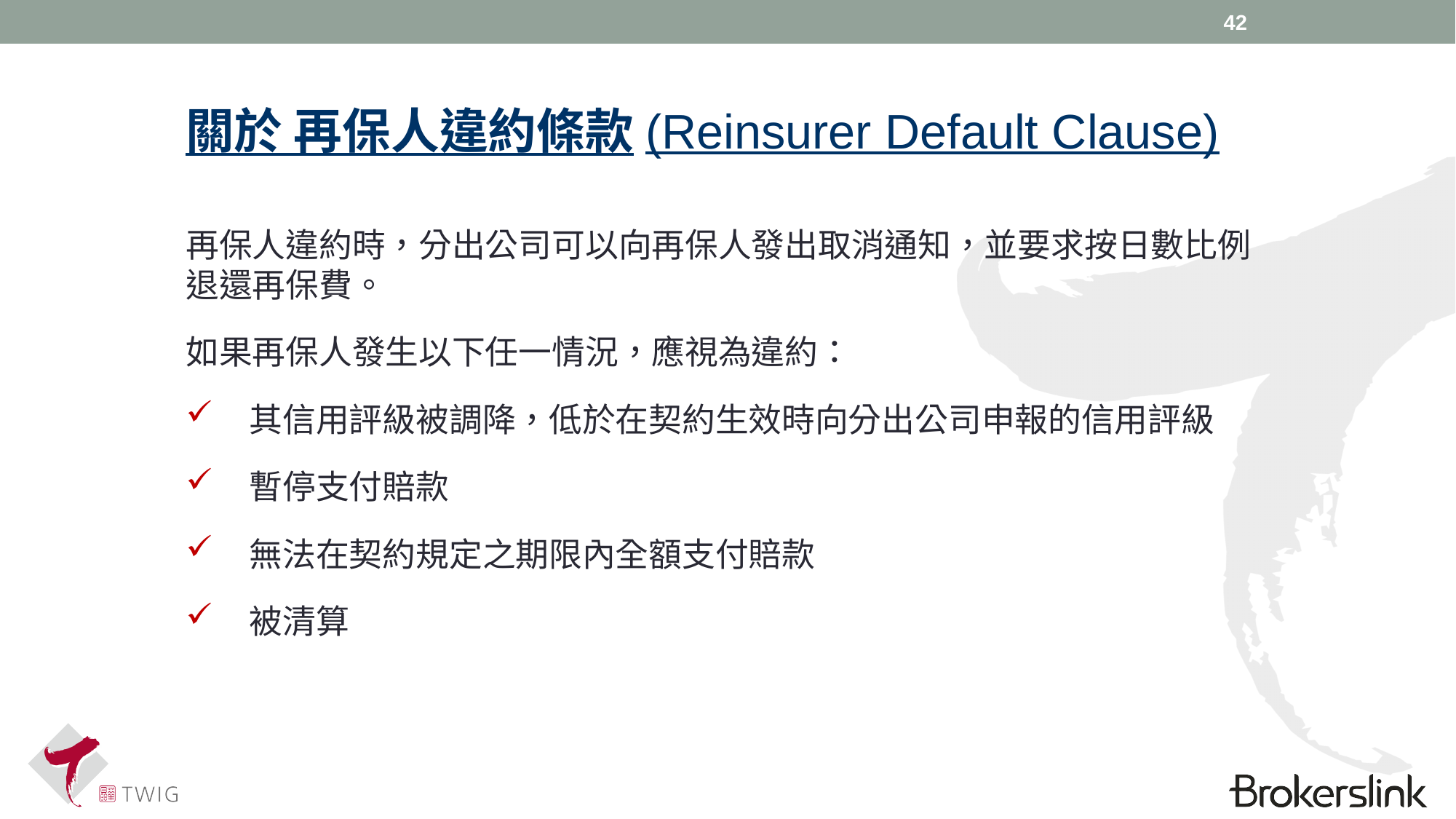

42
關於 再保人違約條款(Reinsurer Default Clause)
再保人違約時，分出公司可以向再保人發出取消通知，並要求按日數比例退還再保費。
如果再保人發生以下任一情況，應視為違約：
其信用評級被調降，低於在契約生效時向分出公司申報的信用評級
暫停支付賠款
無法在契約規定之期限內全額支付賠款
被清算